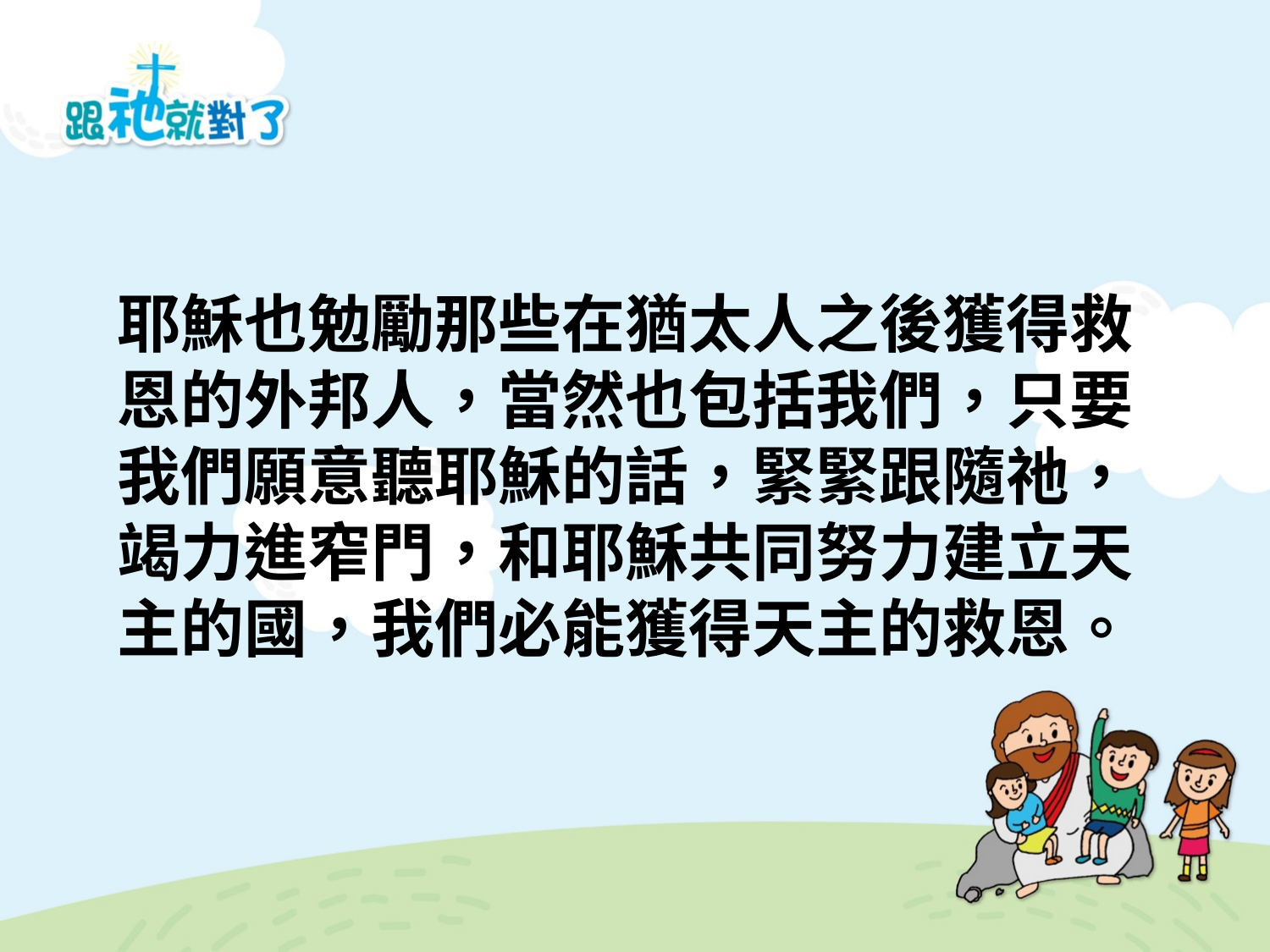

耶穌也勉勵那些在猶太人之後獲得救恩的外邦人，當然也包括我們，只要我們願意聽耶穌的話，緊緊跟隨祂，竭力進窄門，和耶穌共同努力建立天主的國，我們必能獲得天主的救恩。